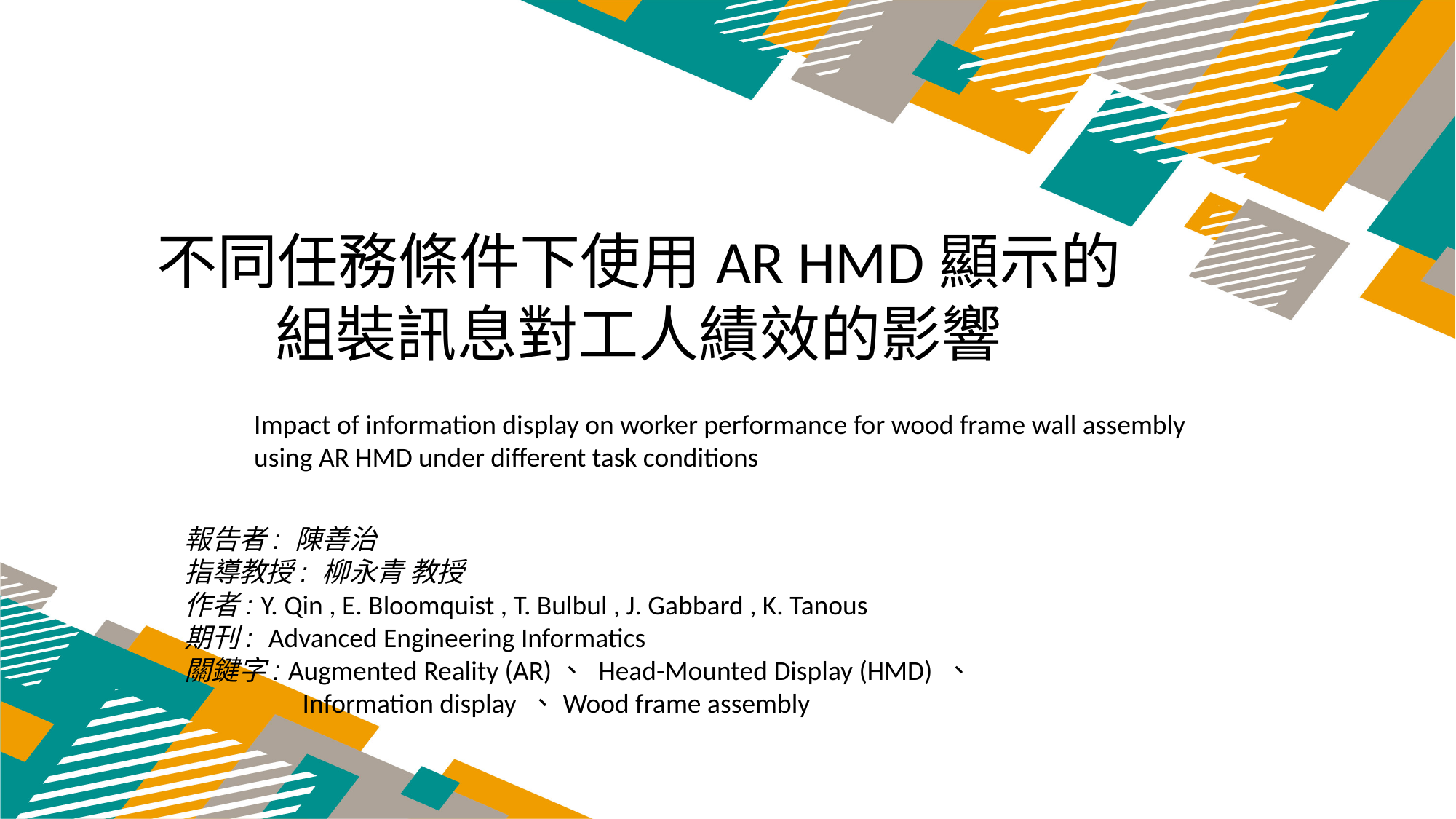

不同任務條件下使用AR HMD顯示的組裝訊息對工人績效的影響
Impact of information display on worker performance for wood frame wall assembly using AR HMD under different task conditions
報告者: 陳善治
指導教授: 柳永青 教授
作者: Y. Qin , E. Bloomquist , T. Bulbul , J. Gabbard , K. Tanous
期刊:  Advanced Engineering Informatics
關鍵字: Augmented Reality (AR)、 Head-Mounted Display (HMD) 、                          Information display 、Wood frame assembly